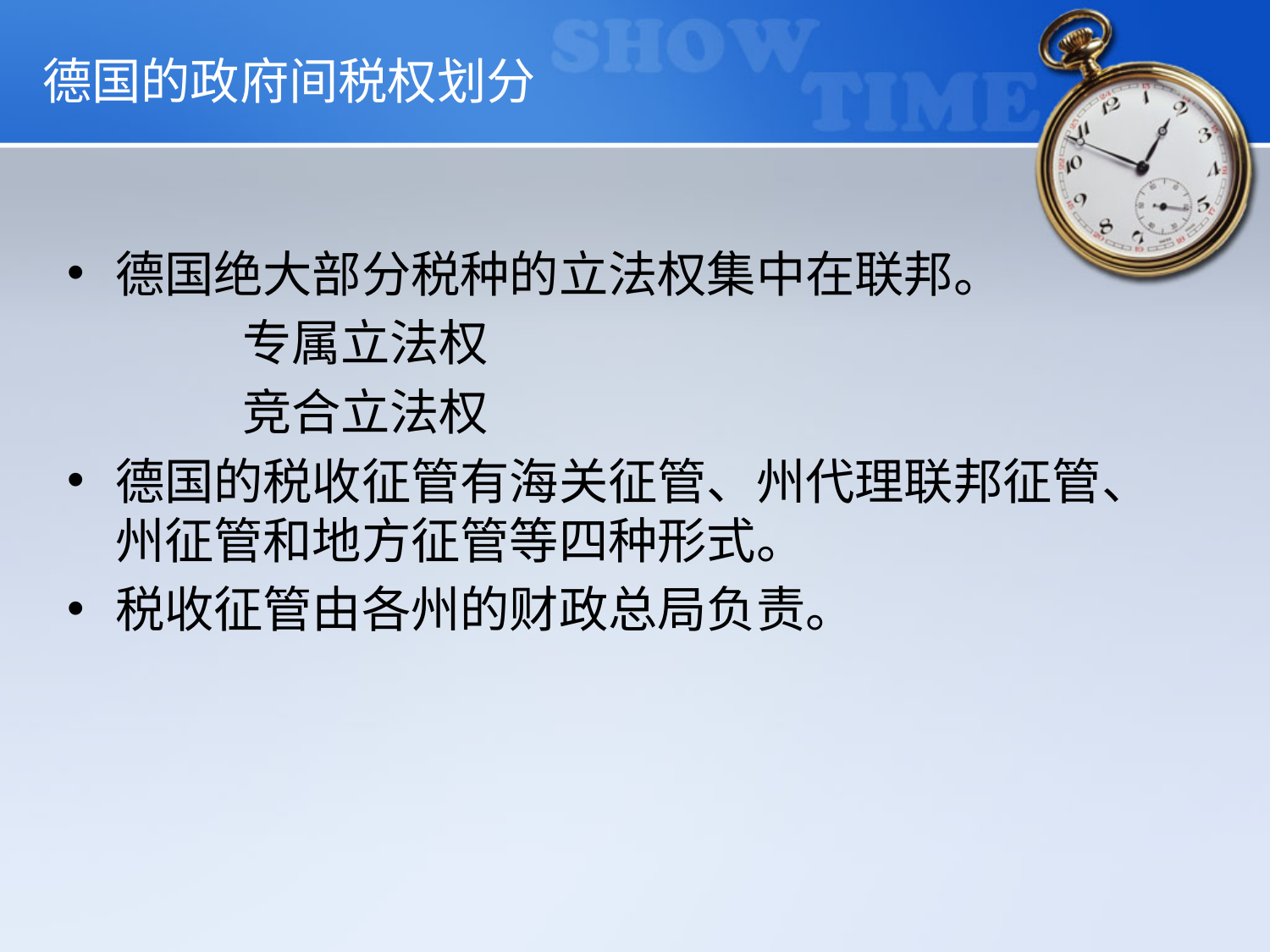

# 德国的政府间税权划分
德国绝大部分税种的立法权集中在联邦。
		专属立法权
		竞合立法权
德国的税收征管有海关征管、州代理联邦征管、州征管和地方征管等四种形式。
税收征管由各州的财政总局负责。